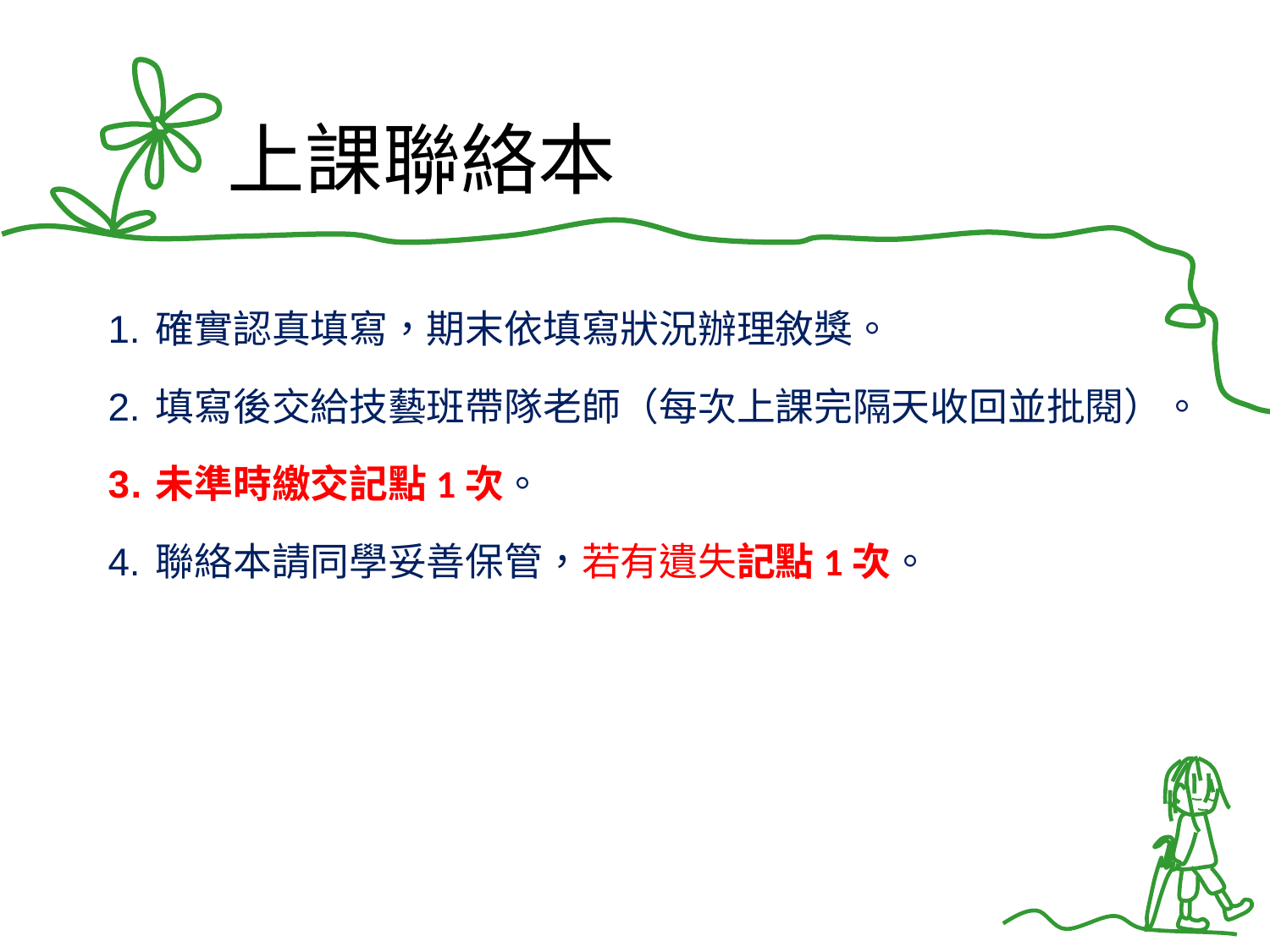

# 上課聯絡本
確實認真填寫，期末依填寫狀況辦理敘獎。
填寫後交給技藝班帶隊老師（每次上課完隔天收回並批閱）。
未準時繳交記點1次。
聯絡本請同學妥善保管，若有遺失記點1次。